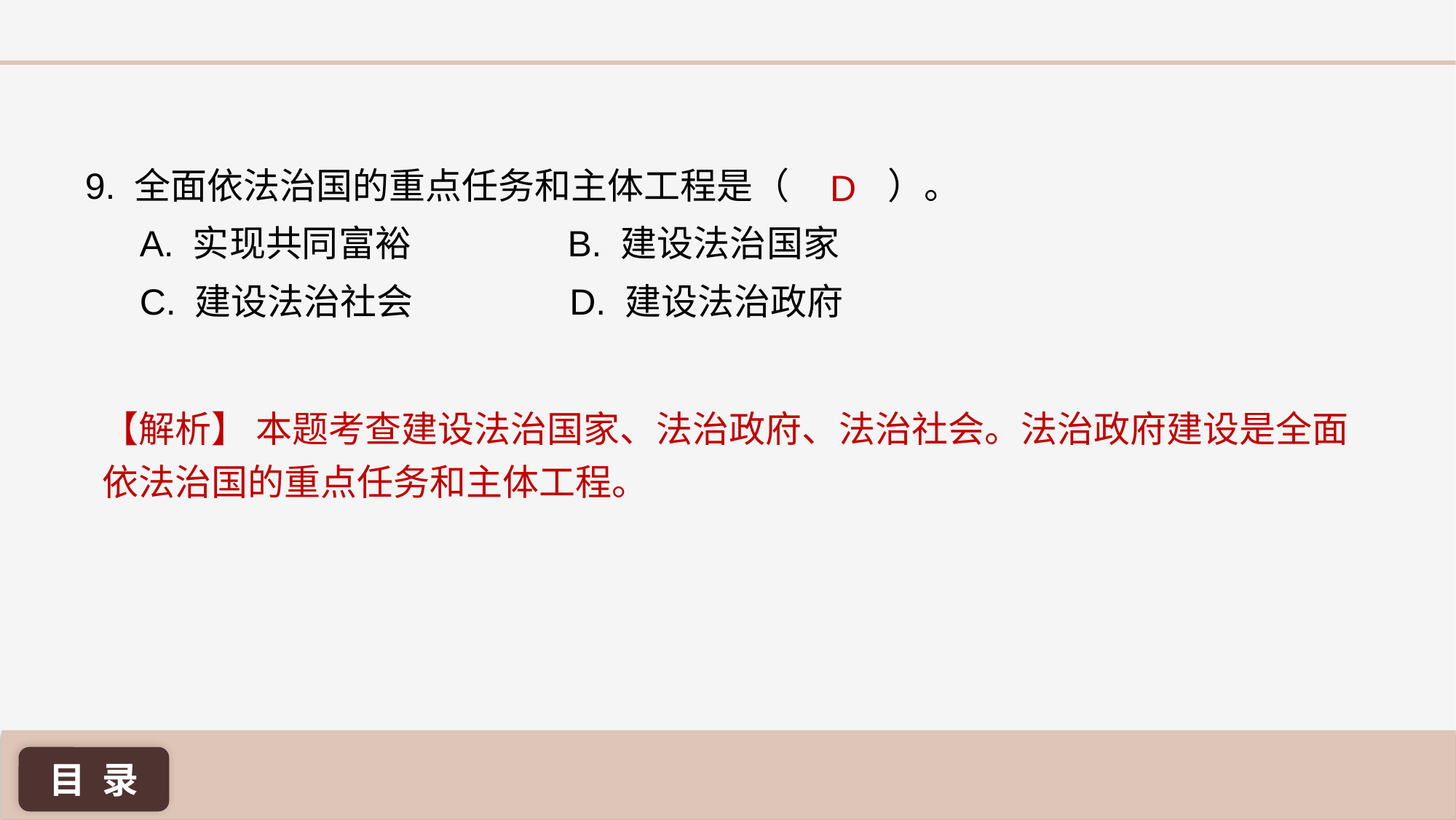

D
9. 全面依法治国的重点任务和主体工程是（            ）。
A. 实现共同富裕                  B. 建设法治国家
C. 建设法治社会                  D. 建设法治政府
【解析】 本题考查建设法治国家、法治政府、法治社会。法治政府建设是全面依法治国的重点任务和主体工程。